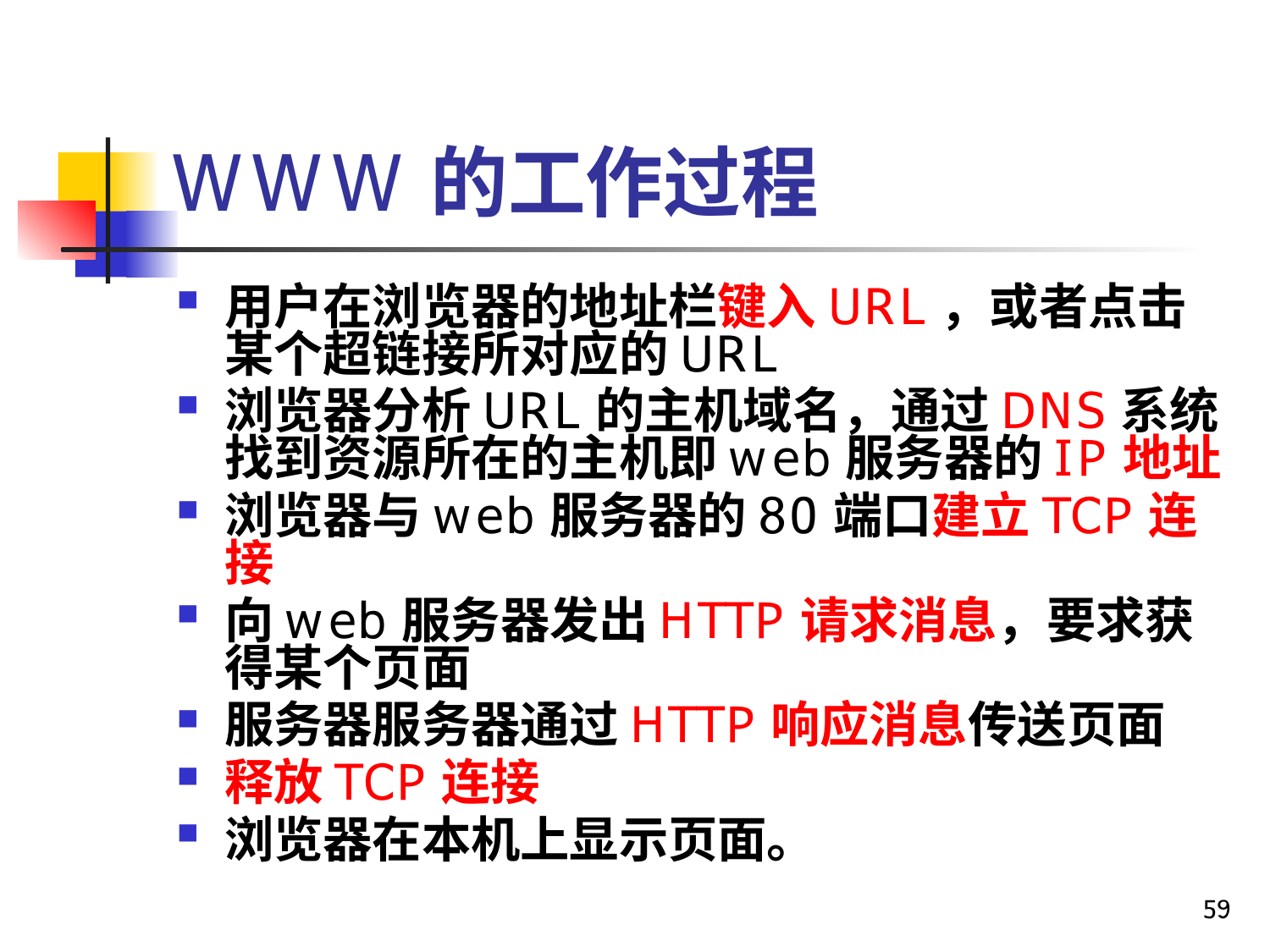

# WWW的工作过程
用户在浏览器的地址栏键入URL，或者点击某个超链接所对应的URL
浏览器分析URL的主机域名，通过DNS系统找到资源所在的主机即web服务器的IP地址
浏览器与web服务器的80端口建立TCP连接
向web服务器发出HTTP请求消息，要求获得某个页面
服务器服务器通过HTTP响应消息传送页面
释放TCP连接
浏览器在本机上显示页面。
59